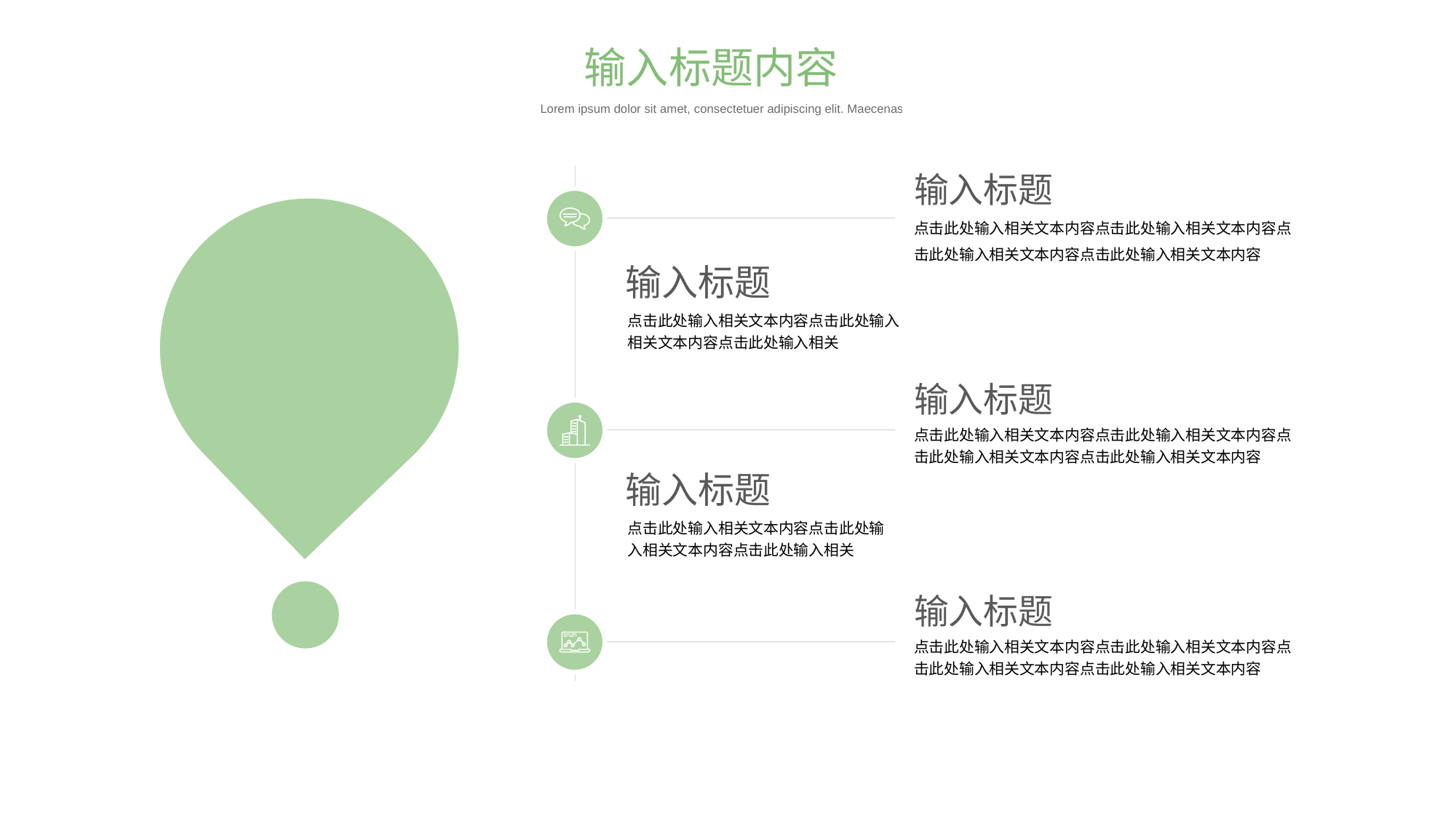

输入标题内容
Lorem ipsum dolor sit amet, consectetuer adipiscing elit. Maecenas
输入标题
点击此处输入相关文本内容点击此处输入相关文本内容点击此处输入相关文本内容点击此处输入相关文本内容

输入标题
点击此处输入相关文本内容点击此处输入相关文本内容点击此处输入相关
输入标题
点击此处输入相关文本内容点击此处输入相关文本内容点击此处输入相关文本内容点击此处输入相关文本内容

输入标题
点击此处输入相关文本内容点击此处输入相关文本内容点击此处输入相关
输入标题
点击此处输入相关文本内容点击此处输入相关文本内容点击此处输入相关文本内容点击此处输入相关文本内容